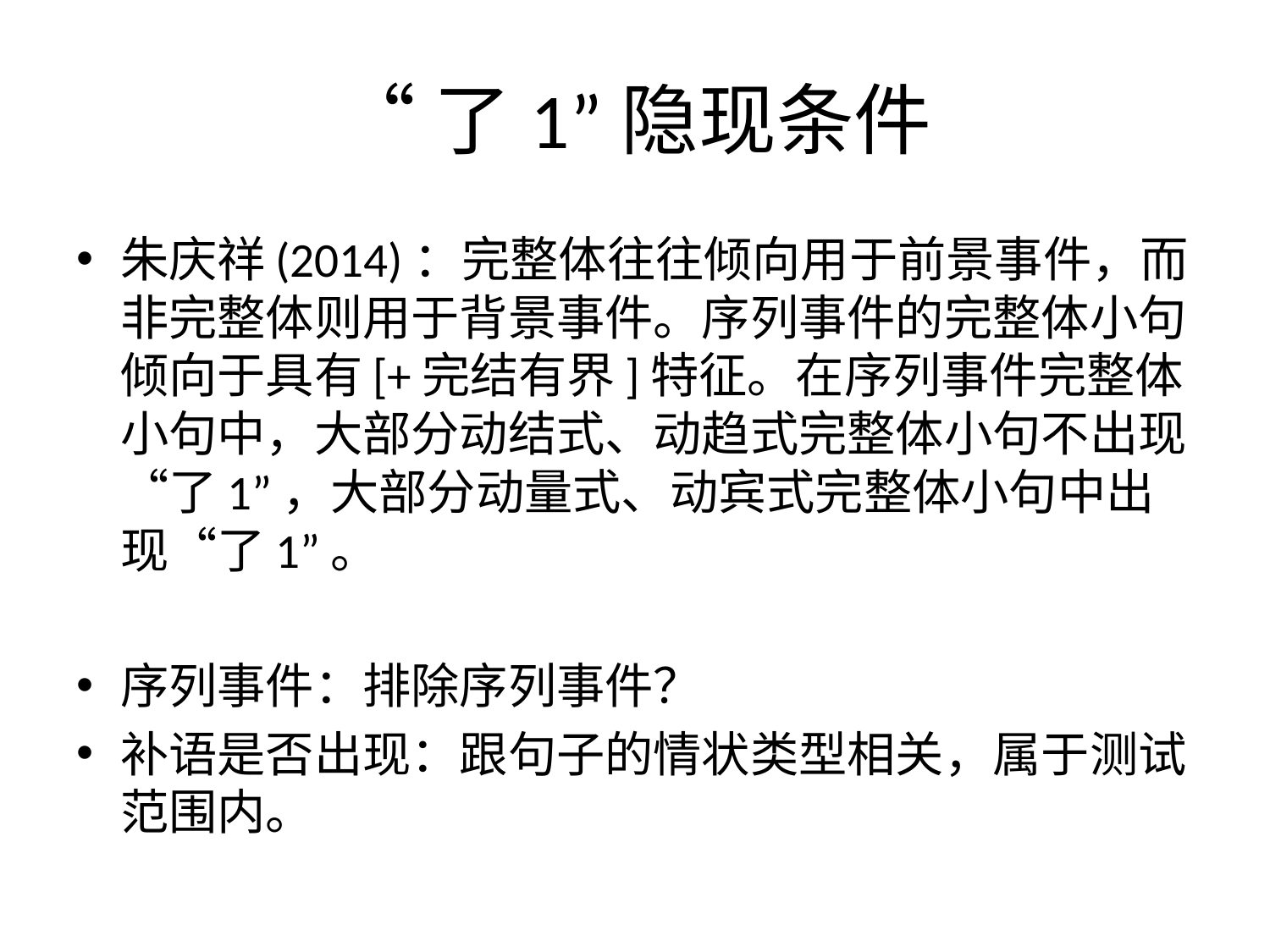

# “了1”隐现条件
朱庆祥(2014)：完整体往往倾向用于前景事件，而非完整体则用于背景事件。序列事件的完整体小句倾向于具有[+完结有界]特征。在序列事件完整体小句中，大部分动结式、动趋式完整体小句不出现“了1”，大部分动量式、动宾式完整体小句中出现“了1”。

序列事件：排除序列事件？
补语是否出现：跟句子的情状类型相关，属于测试范围内。